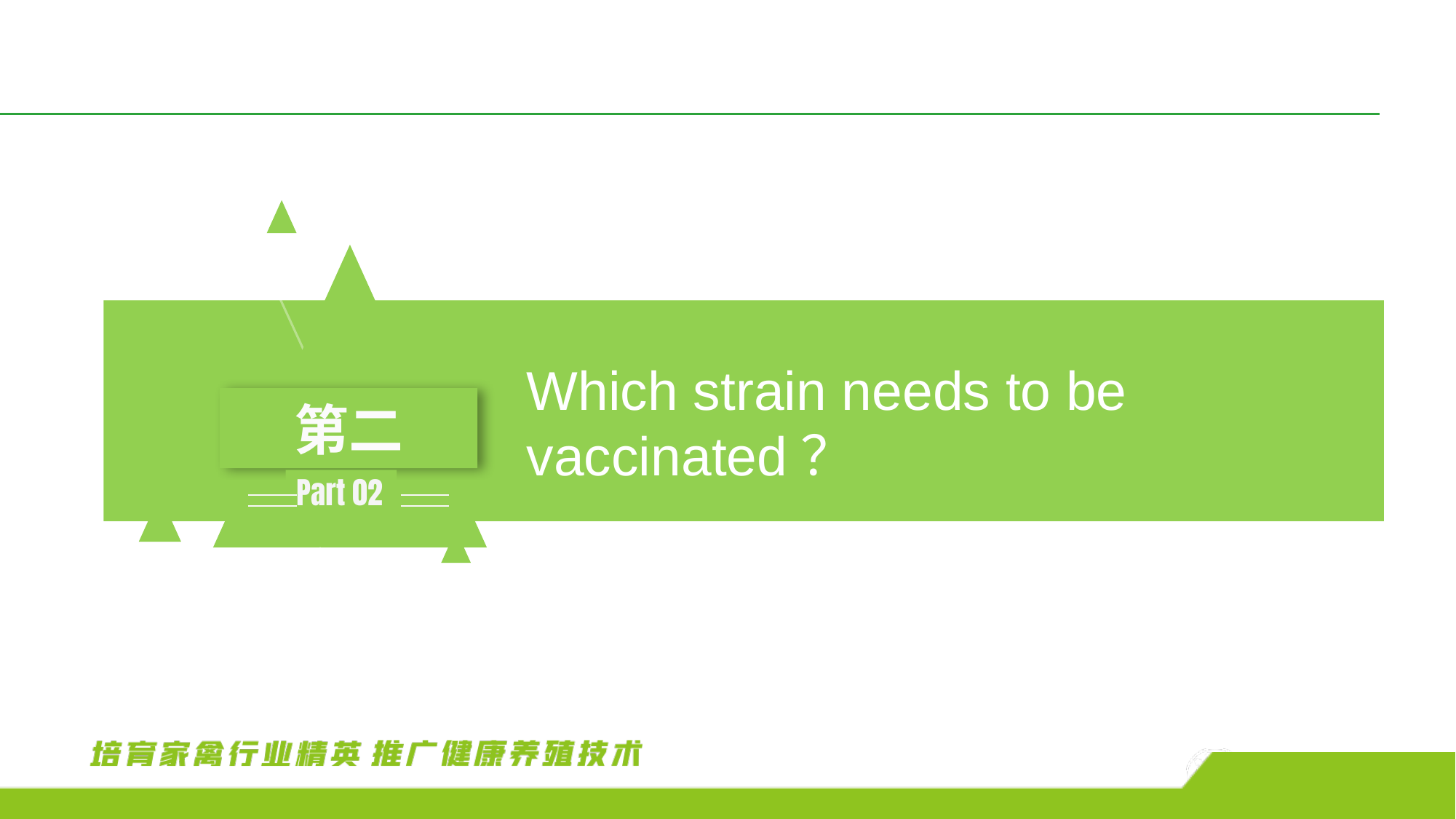

Which strain needs to be vaccinated？
第二
Part 02